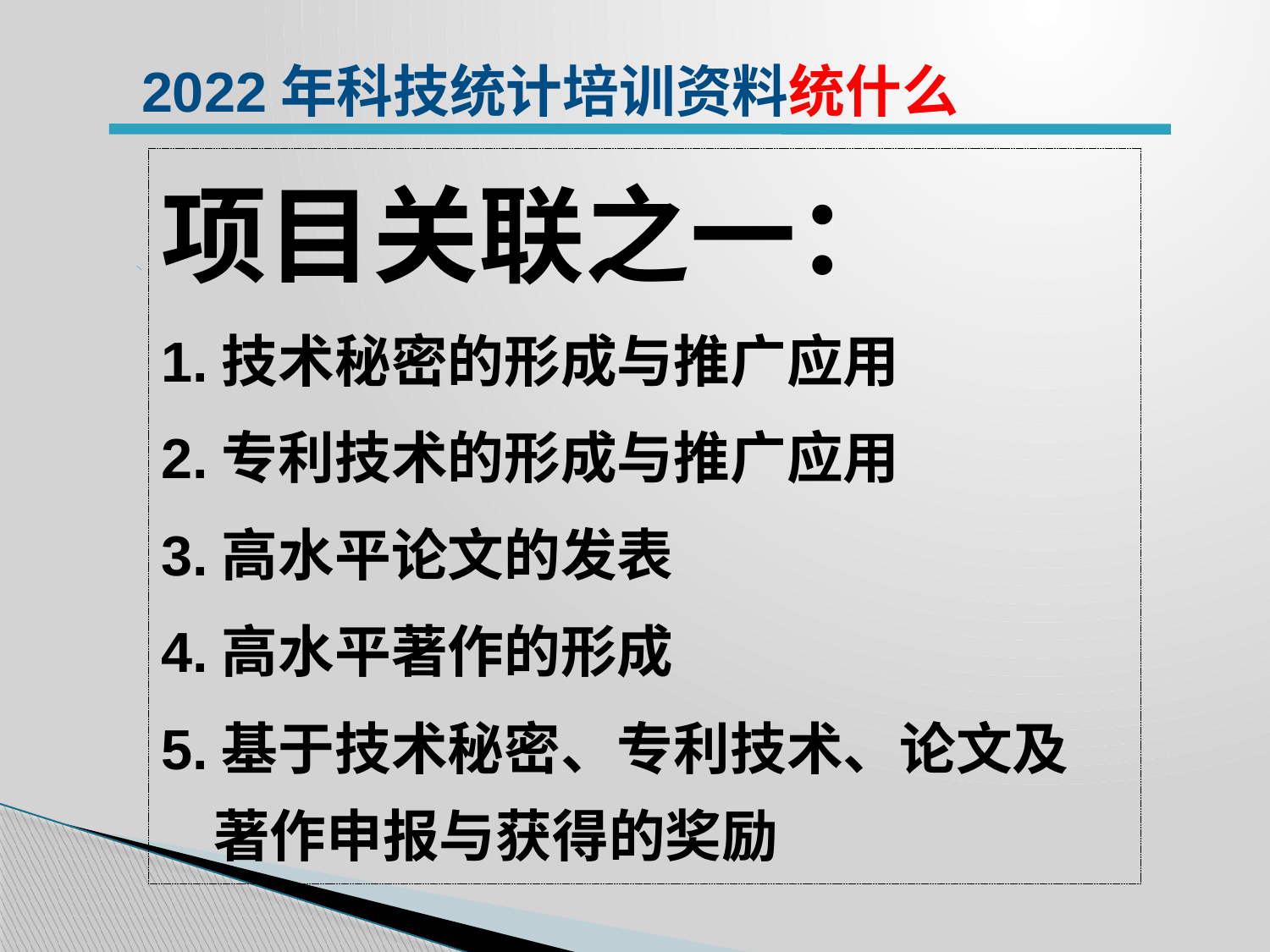

2022年科技统计培训资料统什么
项目关联之一：
1.技术秘密的形成与推广应用
2.专利技术的形成与推广应用
3.高水平论文的发表
4.高水平著作的形成
5.基于技术秘密、专利技术、论文及
   著作申报与获得的奖励